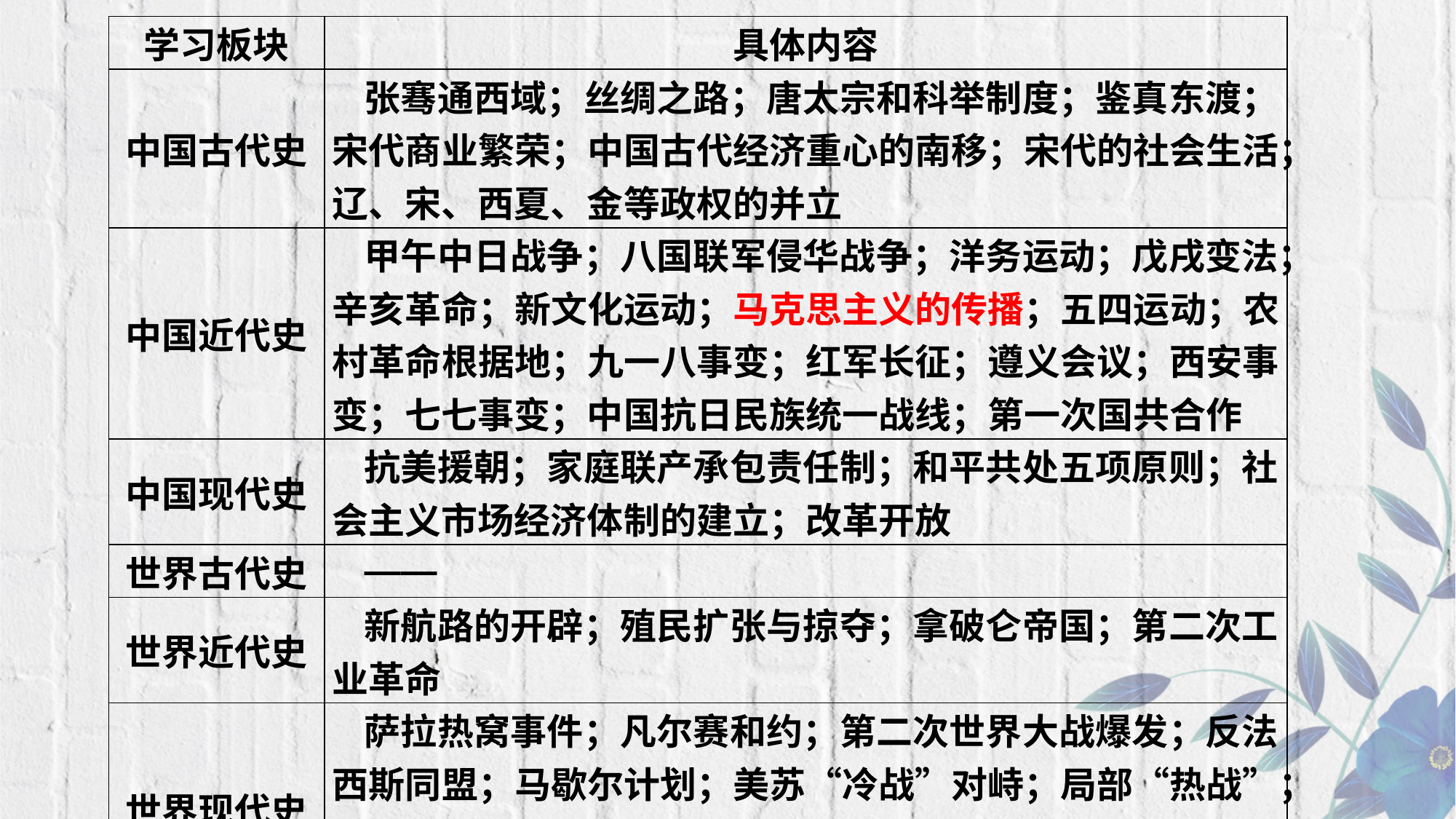

| 学习板块 | 具体内容 |
| --- | --- |
| 中国古代史 | 张骞通西域；丝绸之路；唐太宗和科举制度；鉴真东渡；宋代商业繁荣；中国古代经济重心的南移；宋代的社会生活；辽、宋、西夏、金等政权的并立 |
| 中国近代史 | 甲午中日战争；八国联军侵华战争；洋务运动；戊戌变法；辛亥革命；新文化运动；马克思主义的传播；五四运动；农村革命根据地；九一八事变；红军长征；遵义会议；西安事变；七七事变；中国抗日民族统一战线；第一次国共合作 |
| 中国现代史 | 抗美援朝；家庭联产承包责任制；和平共处五项原则；社会主义市场经济体制的建立；改革开放 |
| 世界古代史 | —— |
| 世界近代史 | 新航路的开辟；殖民扩张与掠夺；拿破仑帝国；第二次工业革命 |
| 世界现代史 | 萨拉热窝事件；凡尔赛和约；第二次世界大战爆发；反法西斯同盟；马歇尔计划；美苏“冷战”对峙；局部“热战”；世界经济全球化加速发展；和平与发展；世界各国相互依存、相互竞争；第三次科技革命 |